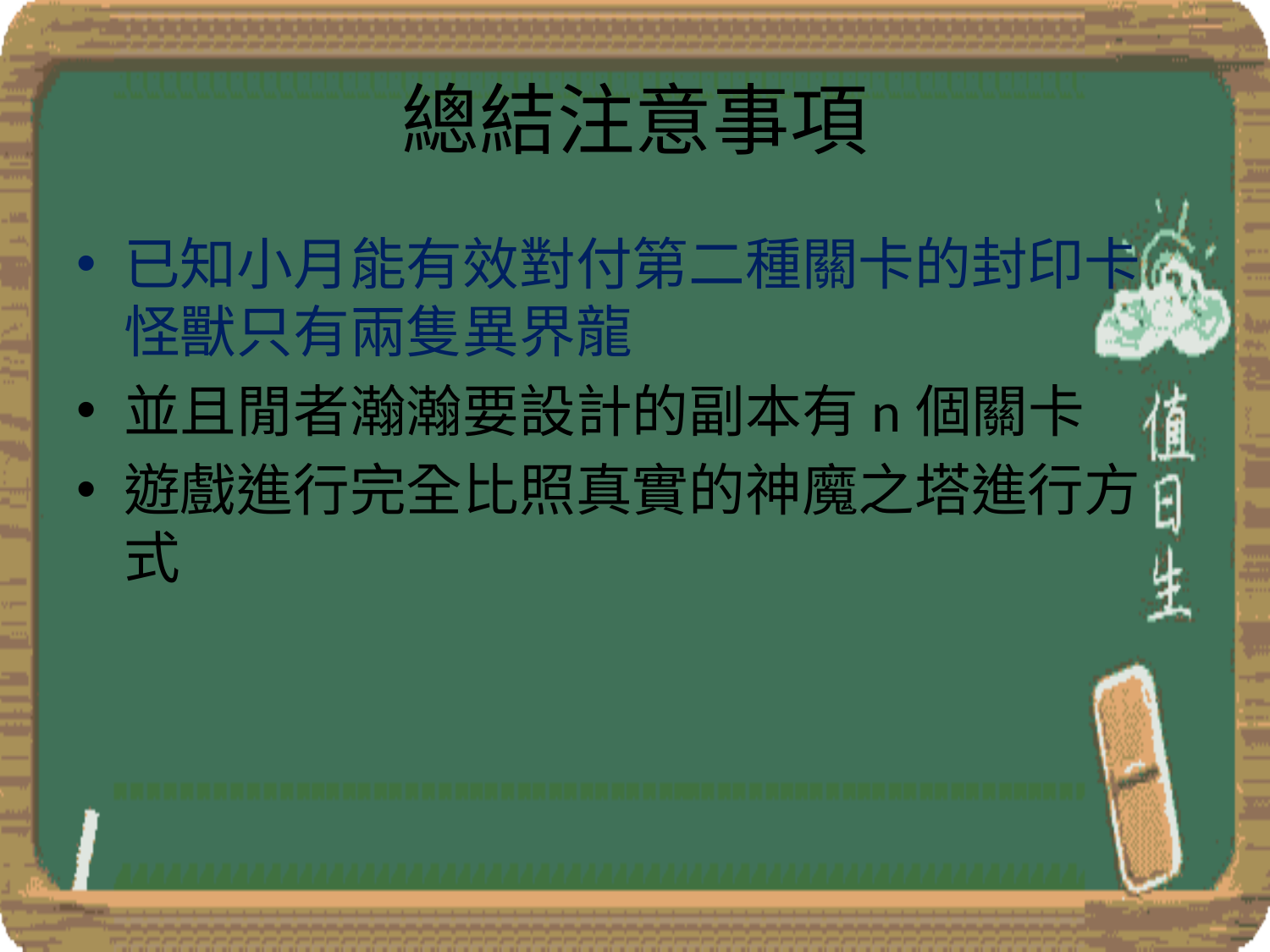

# 總結注意事項
已知小月能有效對付第二種關卡的封印卡怪獸只有兩隻異界龍
並且閒者瀚瀚要設計的副本有n個關卡
遊戲進行完全比照真實的神魔之塔進行方式